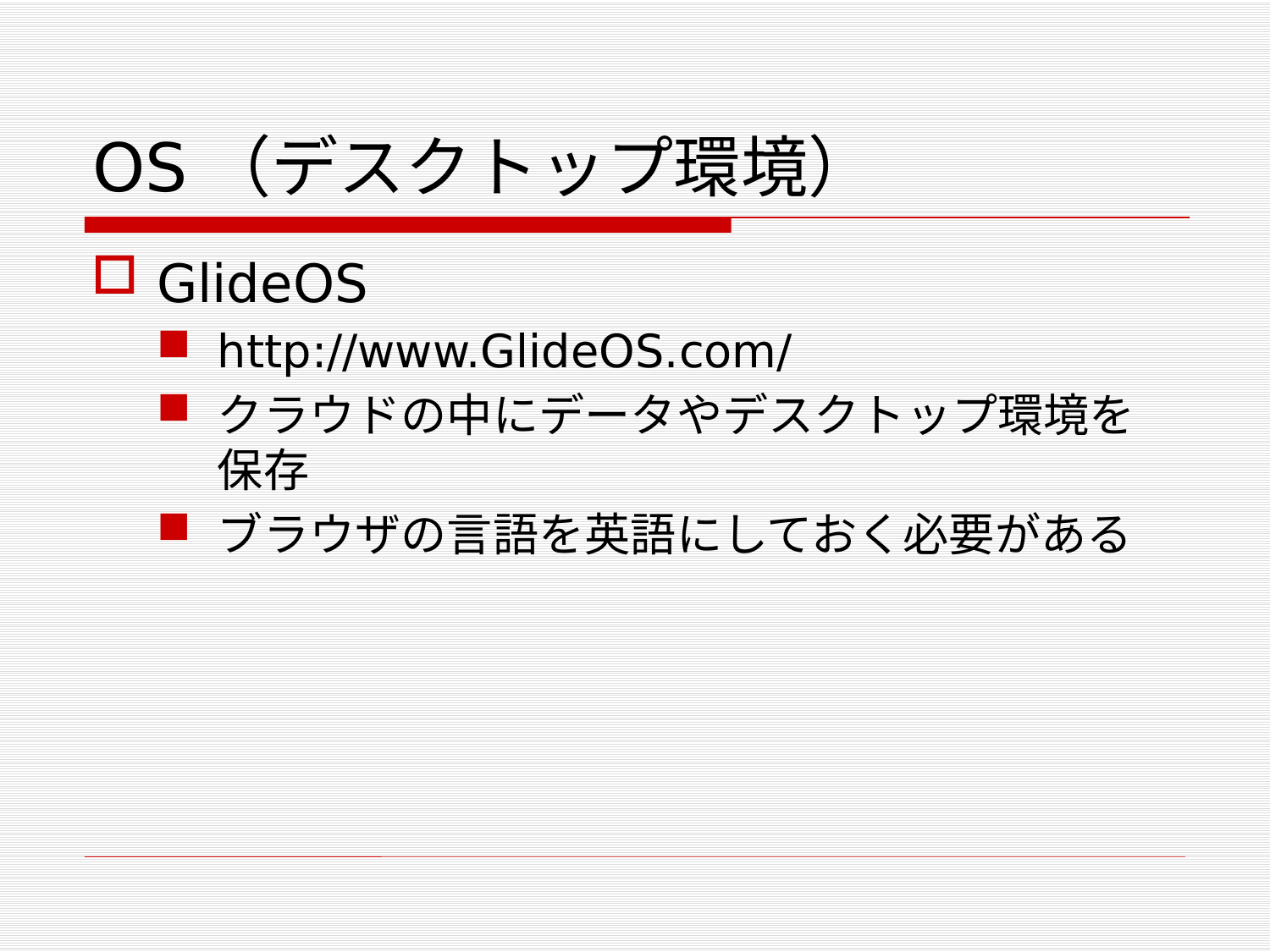

# OS（デスクトップ環境）
GlideOS
http://www.GlideOS.com/
クラウドの中にデータやデスクトップ環境を保存
ブラウザの言語を英語にしておく必要がある